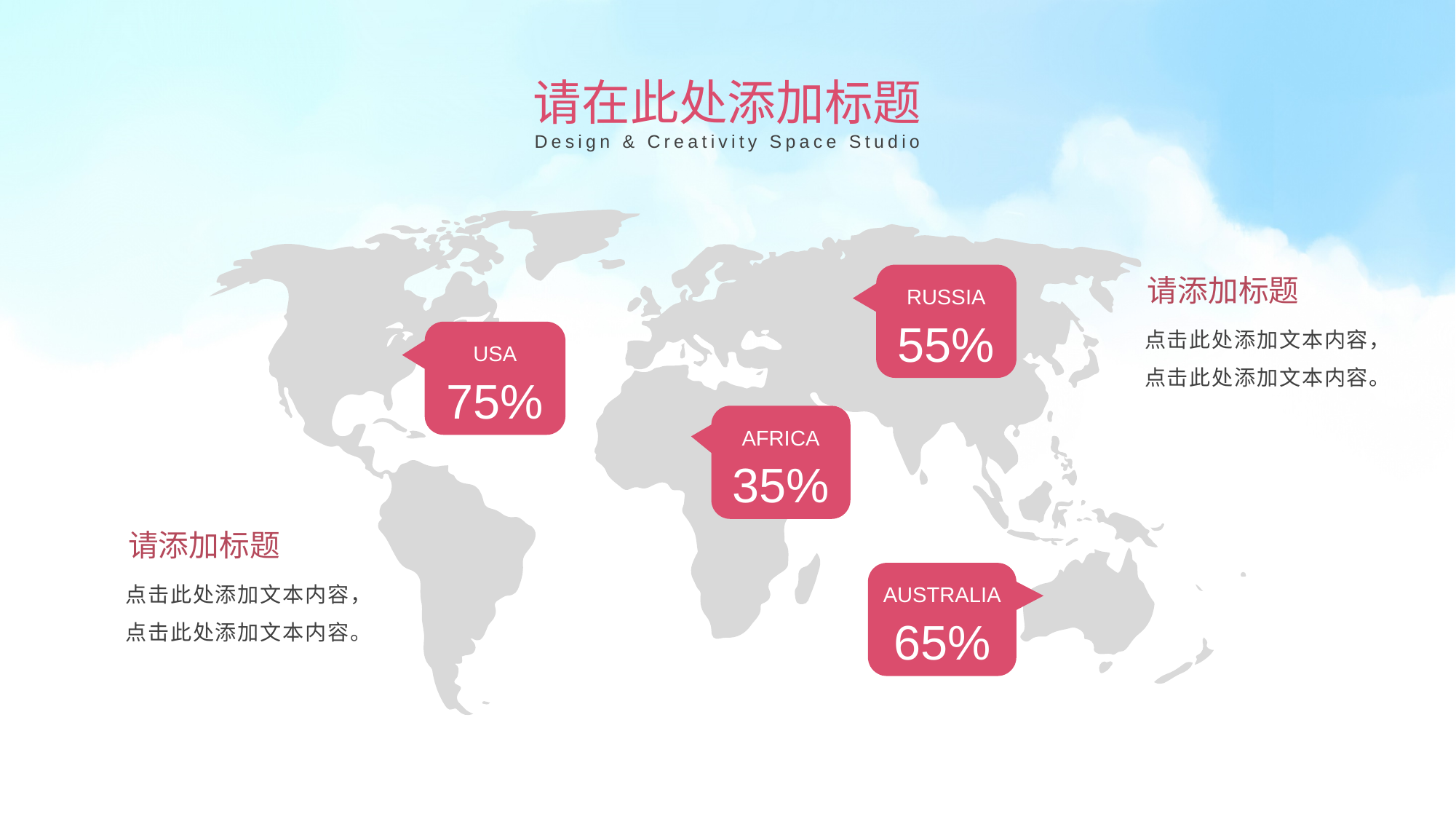

请在此处添加标题
Design & Creativity Space Studio

请添加标题
RUSSIA
55%
点击此处添加文本内容，点击此处添加文本内容。

USA
75%

AFRICA
35%
请添加标题
点击此处添加文本内容，点击此处添加文本内容。

AUSTRALIA
65%